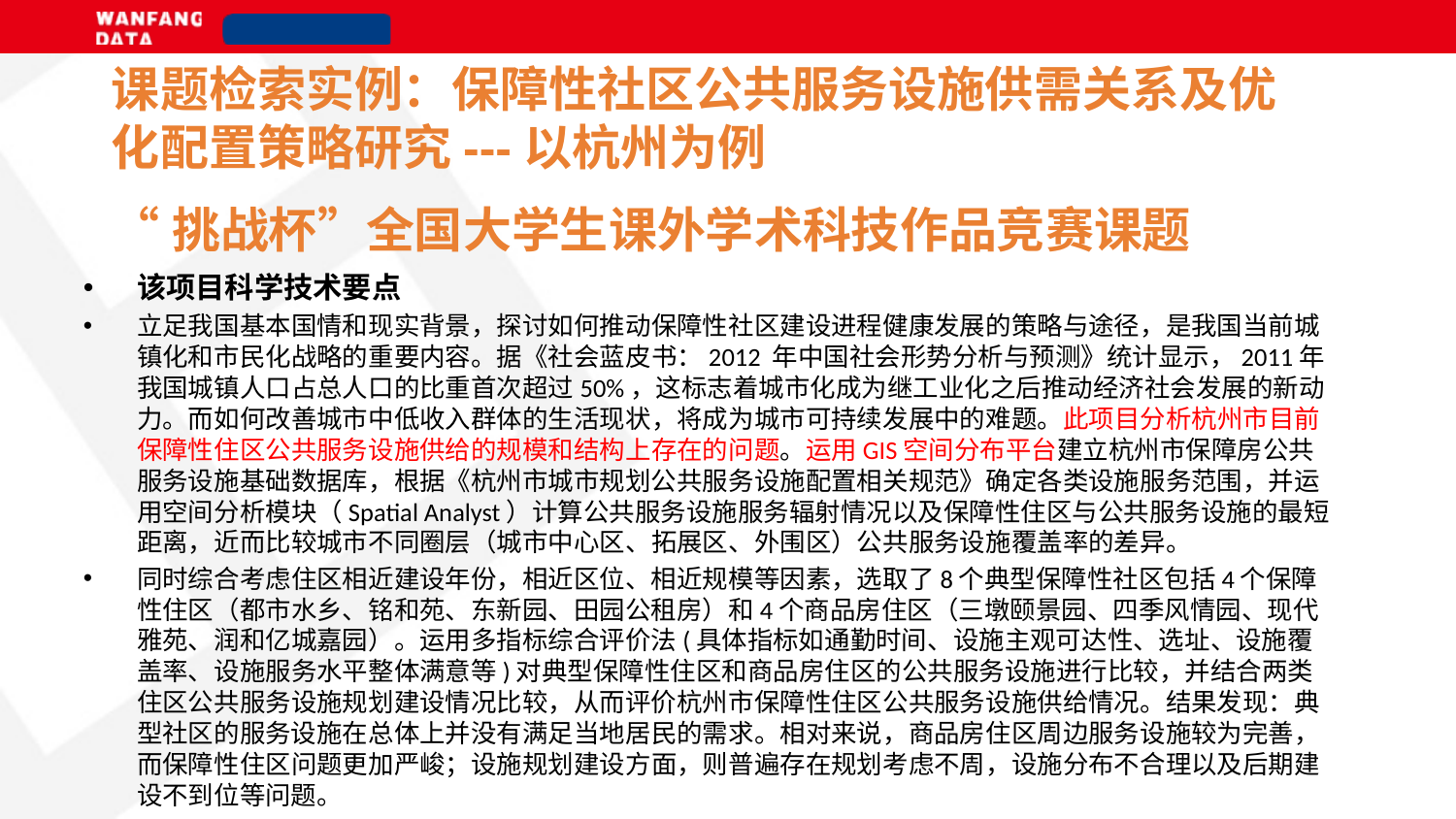

课题检索实例：保障性社区公共服务设施供需关系及优化配置策略研究---以杭州为例
“挑战杯”全国大学生课外学术科技作品竞赛课题
该项目科学技术要点
立足我国基本国情和现实背景，探讨如何推动保障性社区建设进程健康发展的策略与途径，是我国当前城镇化和市民化战略的重要内容。据《社会蓝皮书：2012 年中国社会形势分析与预测》统计显示，2011年我国城镇人口占总人口的比重首次超过50%，这标志着城市化成为继工业化之后推动经济社会发展的新动力。而如何改善城市中低收入群体的生活现状，将成为城市可持续发展中的难题。此项目分析杭州市目前保障性住区公共服务设施供给的规模和结构上存在的问题。运用GIS空间分布平台建立杭州市保障房公共服务设施基础数据库，根据《杭州市城市规划公共服务设施配置相关规范》确定各类设施服务范围，并运用空间分析模块（Spatial Analyst）计算公共服务设施服务辐射情况以及保障性住区与公共服务设施的最短距离，近而比较城市不同圈层（城市中心区、拓展区、外围区）公共服务设施覆盖率的差异。
同时综合考虑住区相近建设年份，相近区位、相近规模等因素，选取了8个典型保障性社区包括4个保障性住区（都市水乡、铭和苑、东新园、田园公租房）和4个商品房住区（三墩颐景园、四季风情园、现代雅苑、润和亿城嘉园）。运用多指标综合评价法(具体指标如通勤时间、设施主观可达性、选址、设施覆盖率、设施服务水平整体满意等)对典型保障性住区和商品房住区的公共服务设施进行比较，并结合两类住区公共服务设施规划建设情况比较，从而评价杭州市保障性住区公共服务设施供给情况。结果发现：典型社区的服务设施在总体上并没有满足当地居民的需求。相对来说，商品房住区周边服务设施较为完善，而保障性住区问题更加严峻；设施规划建设方面，则普遍存在规划考虑不周，设施分布不合理以及后期建设不到位等问题。